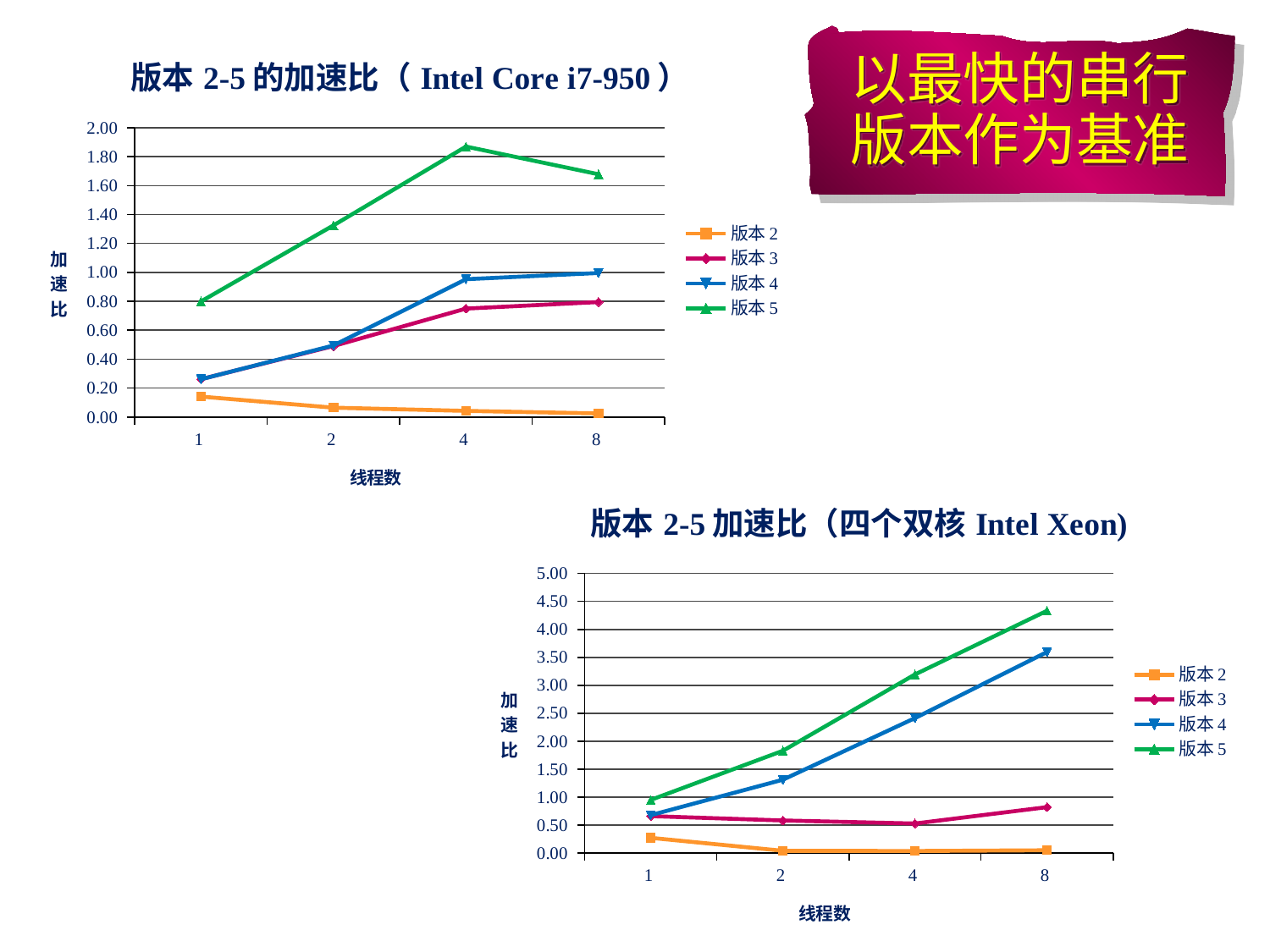

### Chart: 版本2-5的加速比（Intel Core i7-950）

| Category |  |  |  |  |
|---|---|---|---|---|
| 1 | 0.14075010057625997 | 0.26134163790926795 | 0.2606587825429972 | 0.7992535152353676 |
| 2 | 0.0641711229946524 | 0.4904438477333754 | 0.49423983764101953 | 1.325719165287933 |
| 4 | 0.041858207848582504 | 0.7495699930595376 | 0.9526000920386588 | 1.8700594745163066 |
| 8 | 0.02450332432379111 | 0.79488 | 0.9956709956709956 | 1.67860521692121 |
以最快的串行版本作为基准

### Chart: 版本2-5加速比（四个双核Intel Xeon)

| Category |  |  |  |  |
|---|---|---|---|---|
| 1 | 0.27363824841364576 | 0.6624158292364863 | 0.679835172553737 | 0.952625708099126 |
| 2 | 0.04243573623883288 | 0.5848251600363875 | 1.3128565292419965 | 1.830022793878216 |
| 4 | 0.03891337385339348 | 0.5301435057268382 | 2.413888657965472 | 3.1947628041736187 |
| 8 | 0.05194814488588673 | 0.8225878797894185 | 3.596985650872304 | 4.333507449692808 |